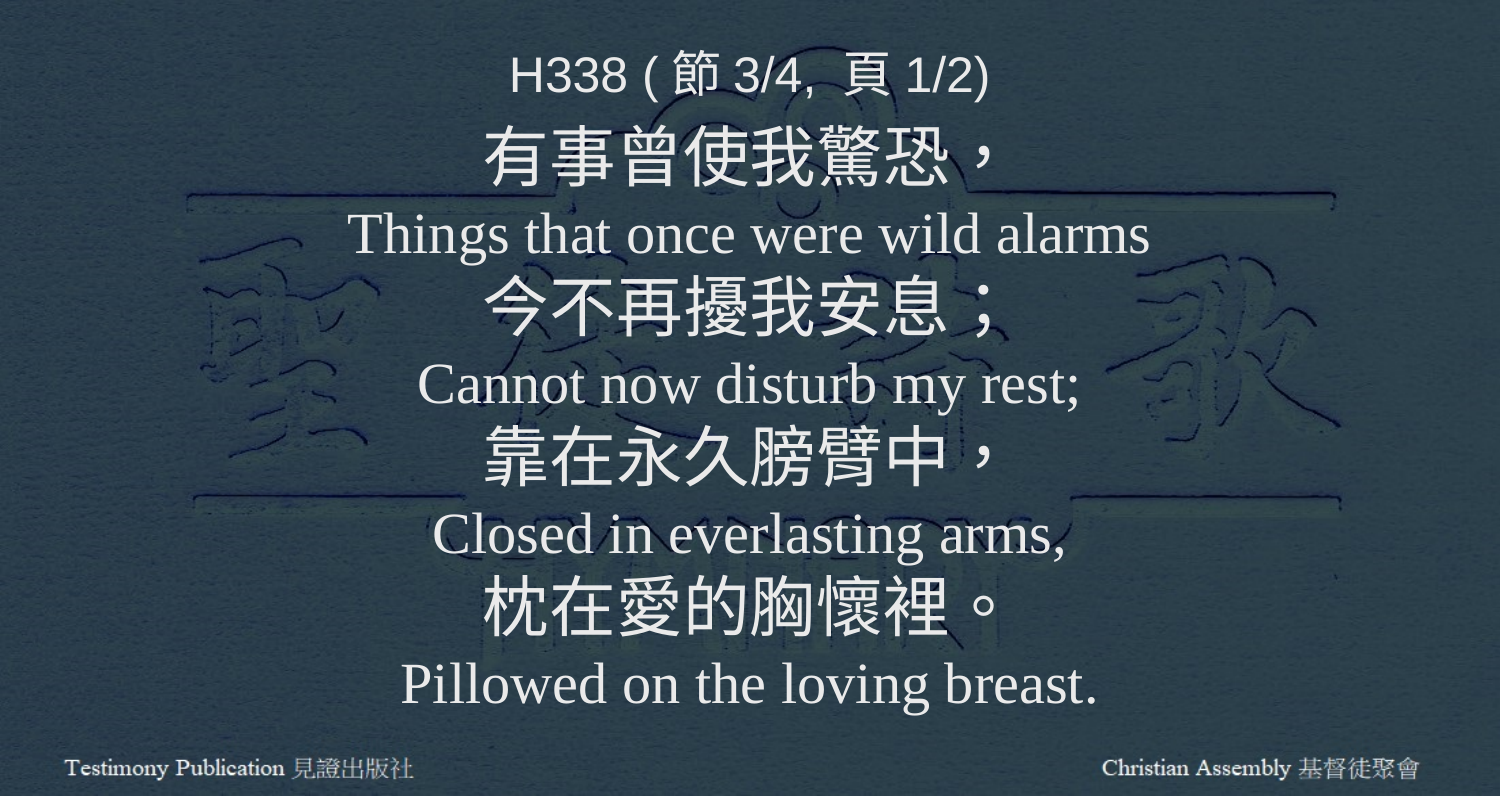

H338 (節3/4, 頁1/2)
有事曾使我驚恐，
Things that once were wild alarms
今不再擾我安息；
Cannot now disturb my rest;
靠在永久膀臂中，
Closed in everlasting arms,
枕在愛的胸懷裡。
Pillowed on the loving breast.